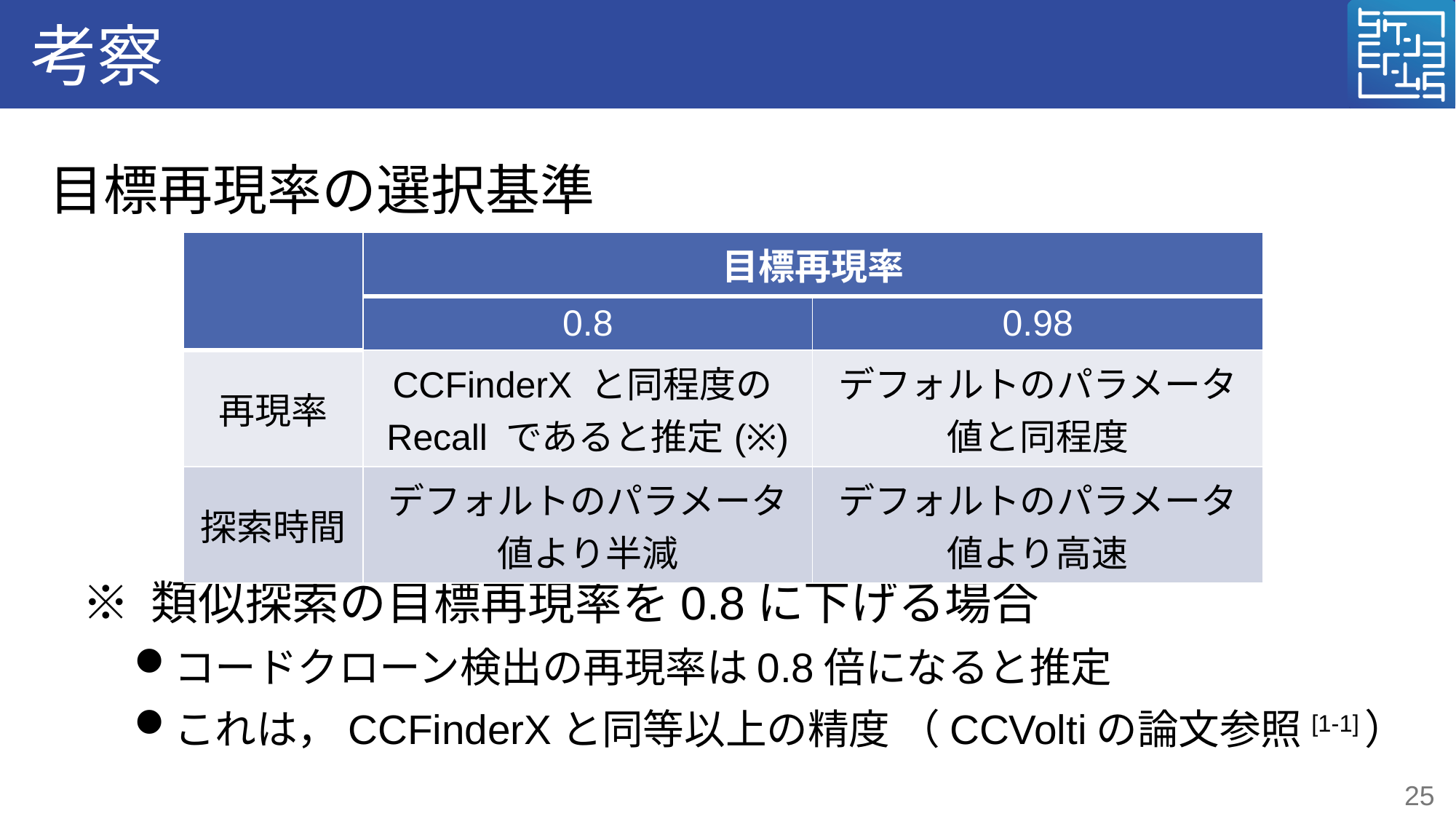

# 考察
目標再現率の選択基準
|  | 目標再現率 |  |
| --- | --- | --- |
|  | 0.8 | 0.98 |
| 再現率 | CCFinderX と同程度のRecall であると推定(※) | デフォルトのパラメータ値と同程度 |
| 探索時間 | デフォルトのパラメータ値より半減 | デフォルトのパラメータ値より高速 |
※ 類似探索の目標再現率を0.8に下げる場合
コードクローン検出の再現率は0.8倍になると推定
これは，CCFinderXと同等以上の精度 （CCVoltiの論文参照[1-1]）
25